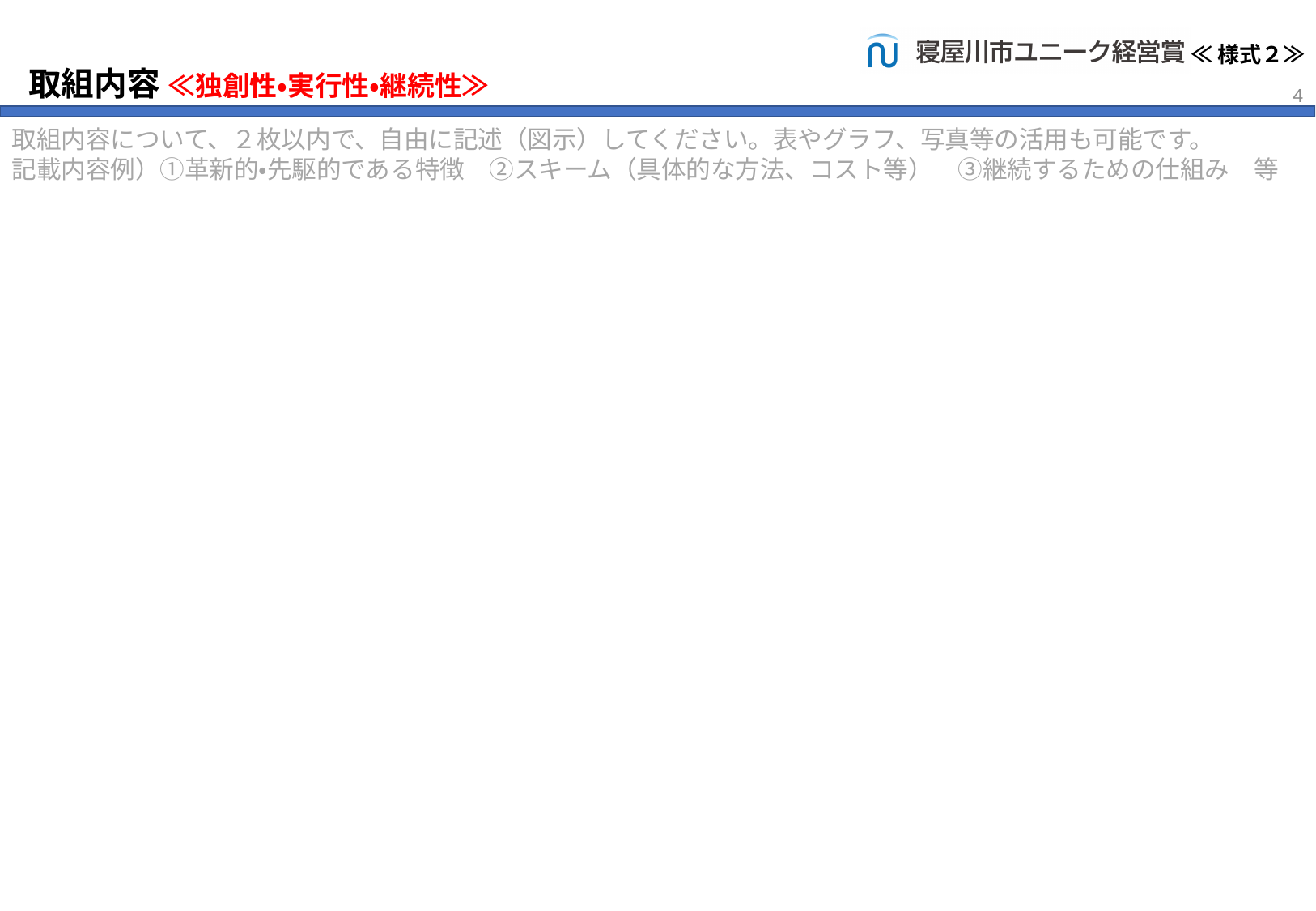

取組内容 ≪独創性・実行性・継続性≫
4
取組内容について、２枚以内で、自由に記述（図示）してください。表やグラフ、写真等の活用も可能です。
記載内容例）①革新的・先駆的である特徴　②スキーム（具体的な方法、コスト等）　③継続するための仕組み　等